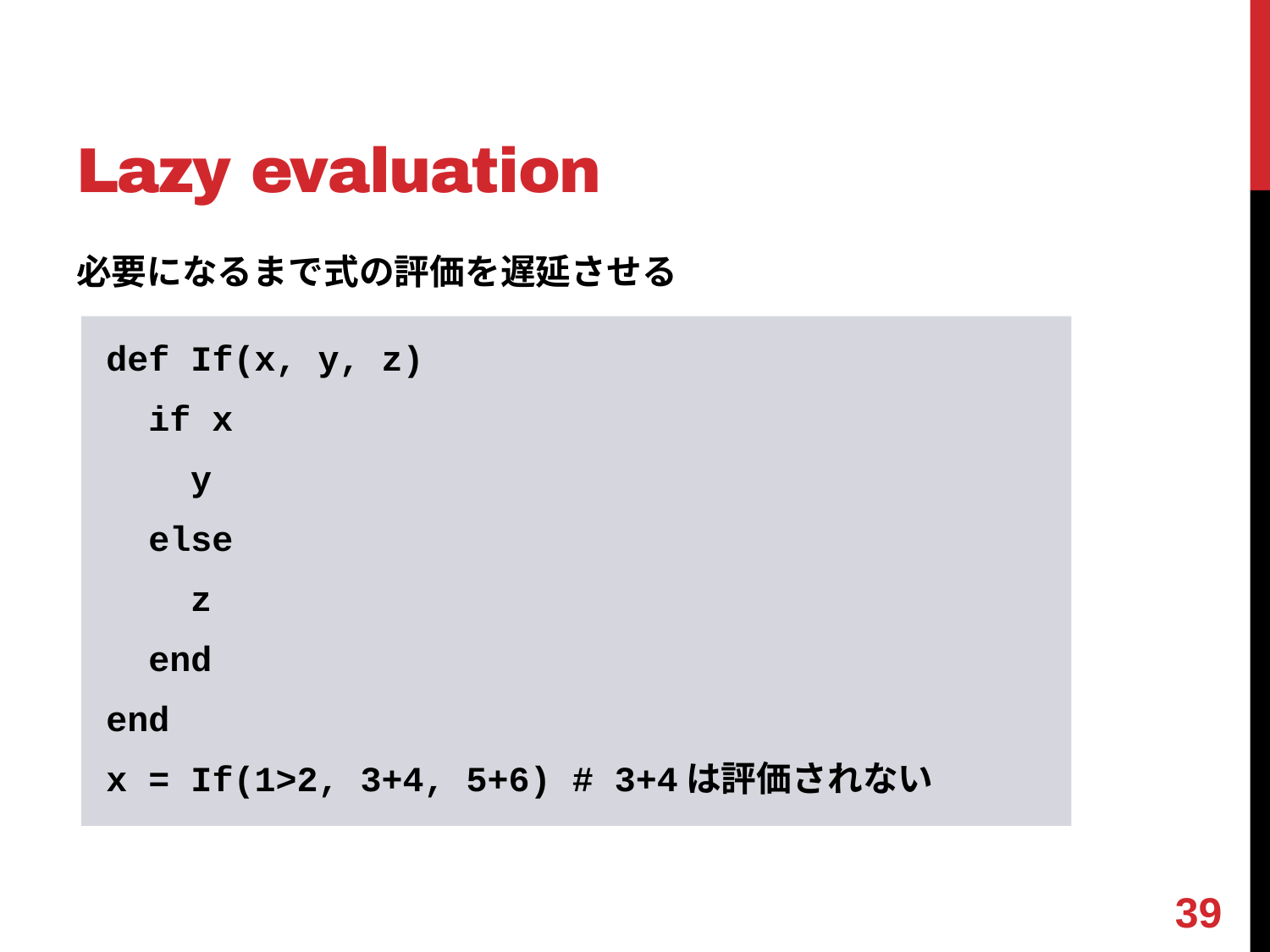

# Lazy evaluation
必要になるまで式の評価を遅延させる
def If(x, y, z)
  if x
    y
  else
    z
  end
end
x = If(1>2, 3+4, 5+6) # 3+4は評価されない
39